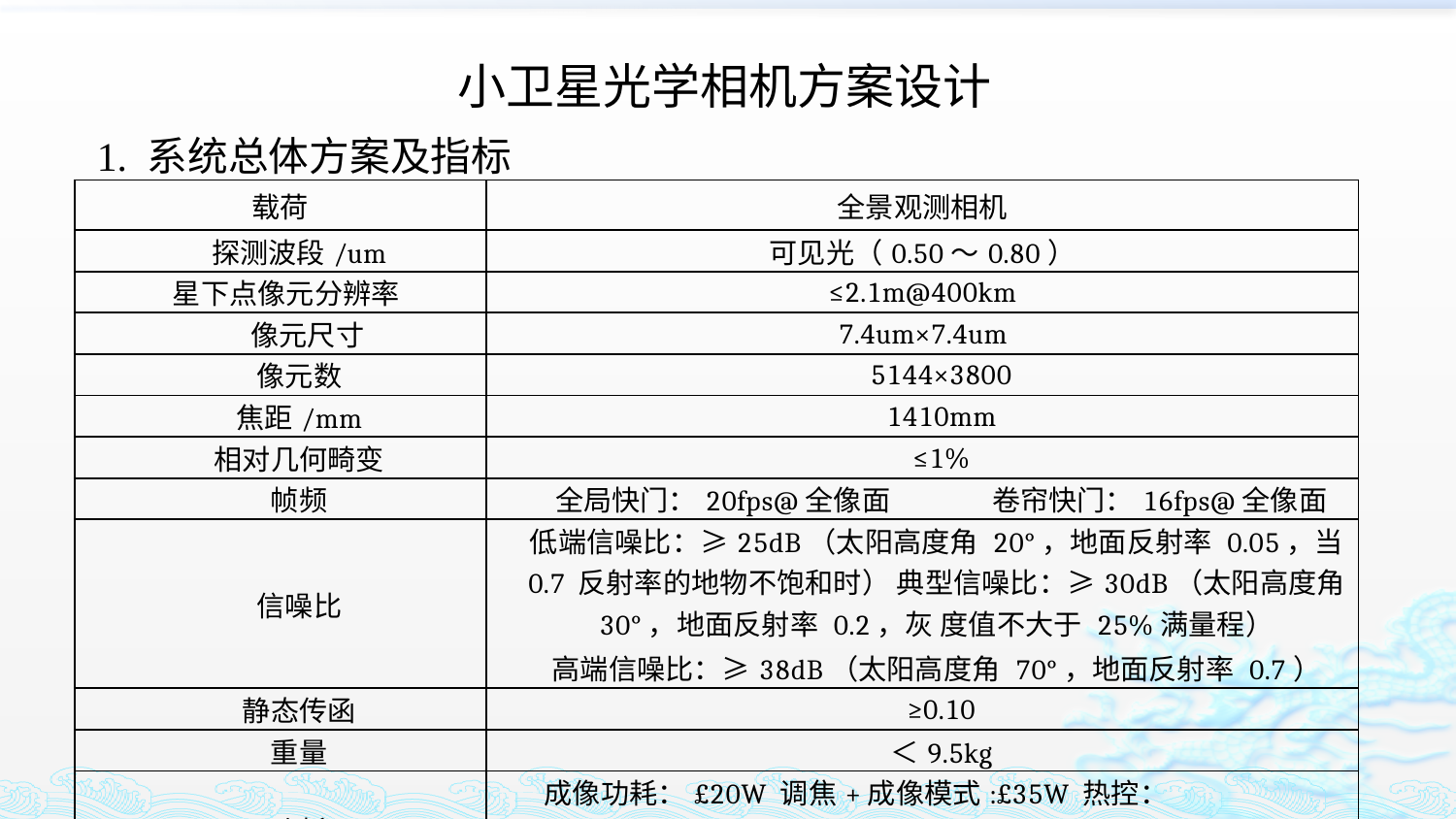

小卫星光学相机方案设计
1. 系统总体方案及指标
| 载荷 | 全景观测相机 |
| --- | --- |
| 探测波段/um | 可见光（0.50～0.80） |
| 星下点像元分辨率 | ≤2.1m@400km |
| 像元尺寸 | 7.4um×7.4um |
| 像元数 | 5144×3800 |
| 焦距/mm | 1410mm |
| 相对几何畸变 | ≤1% |
| 帧频 | 全局快门：20fps@全像面 卷帘快门：16fps@全像面 |
| 信噪比 | 低端信噪比：≥25dB（太阳高度角 20°，地面反射率 0.05，当 0.7 反射率的地物不饱和时） 典型信噪比：≥30dB（太阳高度角 30°，地面反射率 0.2，灰 度值不大于 25%满量程） 高端信噪比：≥38dB（太阳高度角 70°，地面反射率 0.7） |
| 静态传函 | ≥0.10 |
| 重量 | ＜9.5kg |
| 功耗 | 成像功耗：£20W 调焦+成像模式:£35W 热控：£15W（长期功耗） |